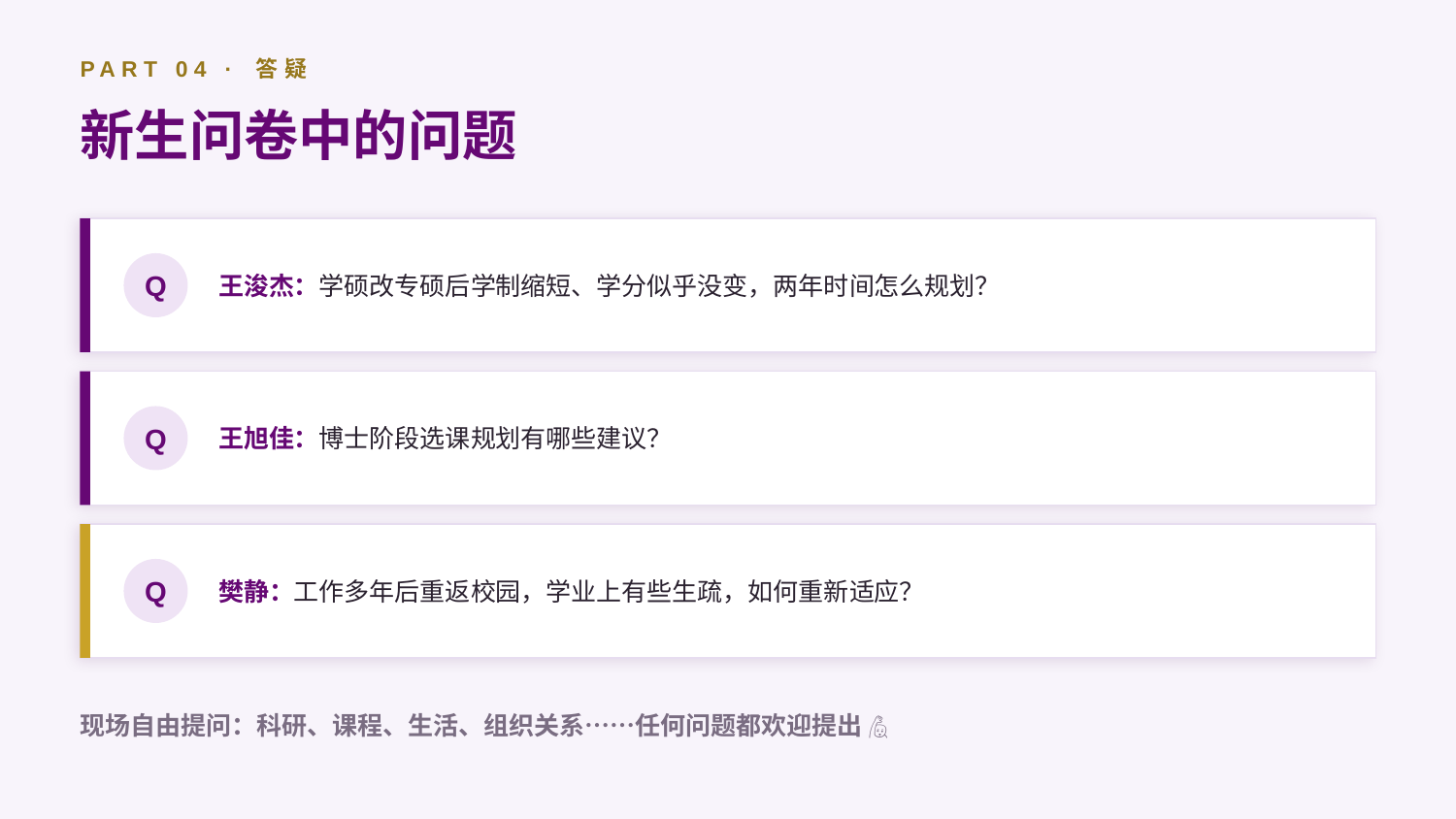

PART 04 · 答疑
新生问卷中的问题

王浚杰：学硕改专硕后学制缩短、学分似乎没变，两年时间怎么规划？

Q

王旭佳：博士阶段选课规划有哪些建议？

Q

樊静：工作多年后重返校园，学业上有些生疏，如何重新适应？

Q
现场自由提问：科研、课程、生活、组织关系……任何问题都欢迎提出 🙋